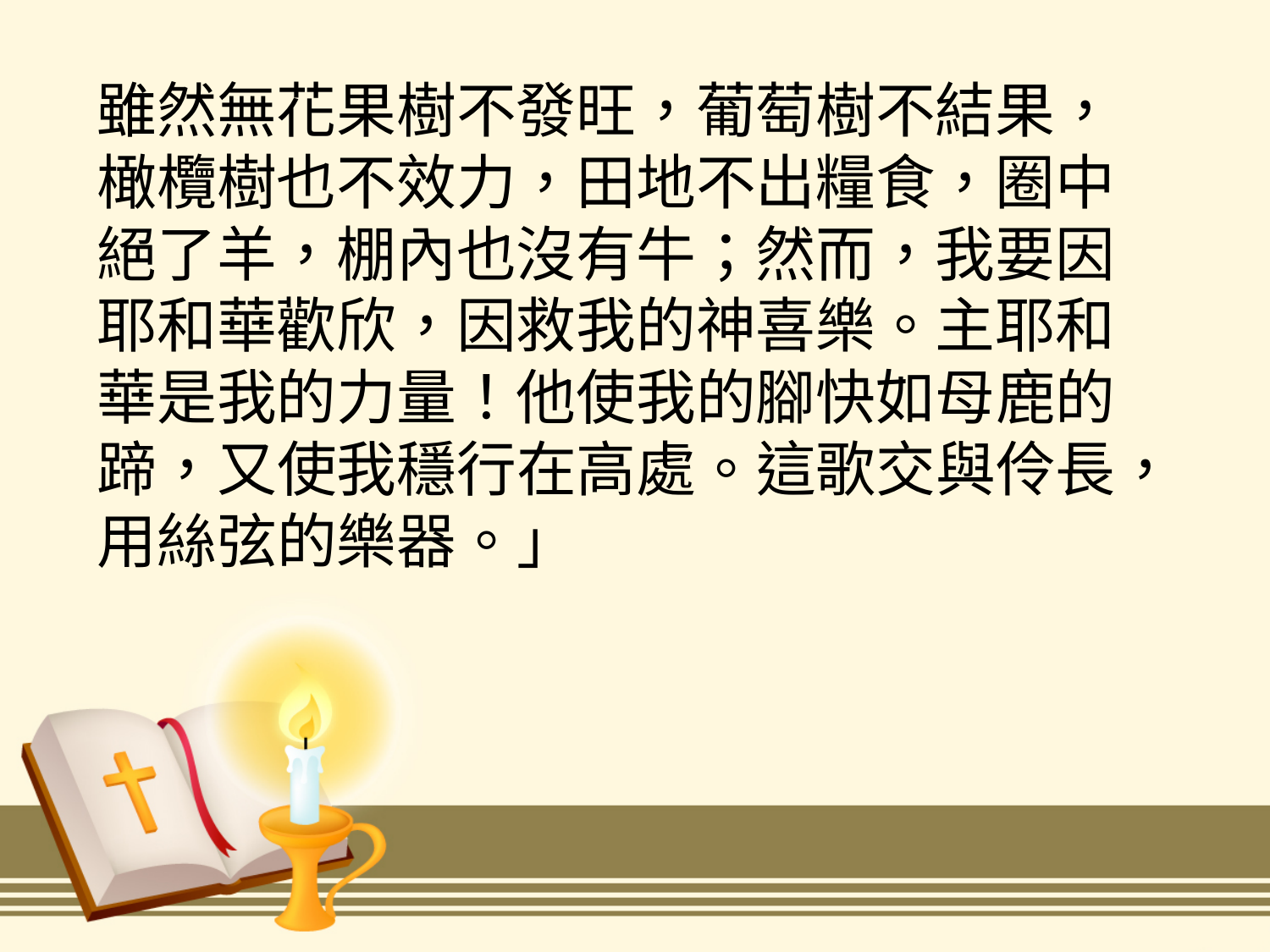

雖然無花果樹不發旺，葡萄樹不結果，橄欖樹也不效力，田地不出糧食，圈中絕了羊，棚內也沒有牛；然而，我要因耶和華歡欣，因救我的神喜樂。主耶和華是我的力量！他使我的腳快如母鹿的蹄，又使我穩行在高處。這歌交與伶長，用絲弦的樂器。」